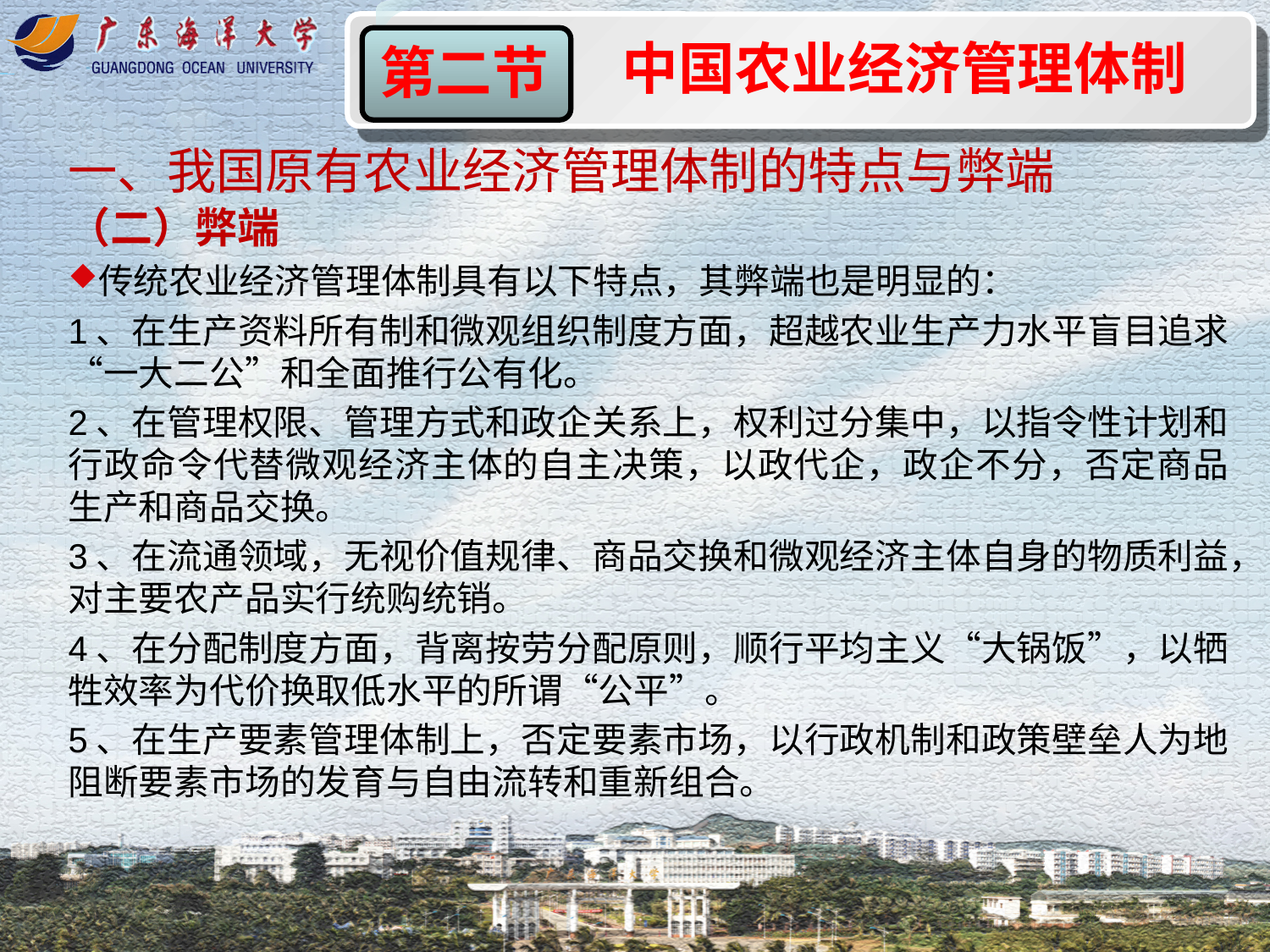

中国农业经济管理体制

第二节
一、我国原有农业经济管理体制的特点与弊端
（二）弊端
传统农业经济管理体制具有以下特点，其弊端也是明显的：
1、在生产资料所有制和微观组织制度方面，超越农业生产力水平盲目追求“一大二公”和全面推行公有化。
2、在管理权限、管理方式和政企关系上，权利过分集中，以指令性计划和行政命令代替微观经济主体的自主决策，以政代企，政企不分，否定商品生产和商品交换。
3、在流通领域，无视价值规律、商品交换和微观经济主体自身的物质利益，对主要农产品实行统购统销。
4、在分配制度方面，背离按劳分配原则，顺行平均主义“大锅饭”，以牺牲效率为代价换取低水平的所谓“公平”。
5、在生产要素管理体制上，否定要素市场，以行政机制和政策壁垒人为地阻断要素市场的发育与自由流转和重新组合。